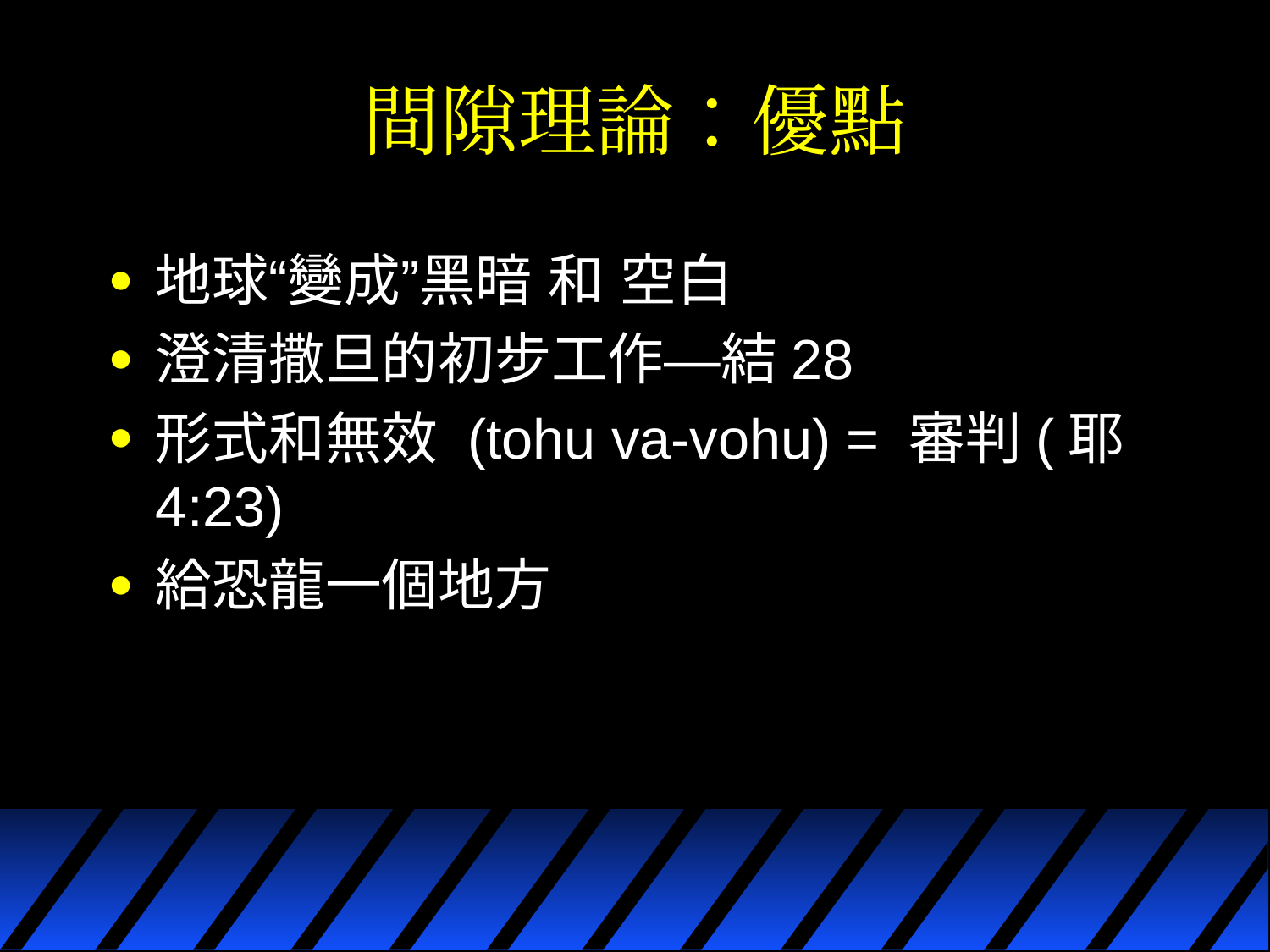

# 間隙理論：優點
地球“變成”黑暗 和 空白
澄清撒旦的初步工作—結28
形式和無效 (tohu va-vohu) = 審判(耶4:23)
給恐龍一個地方